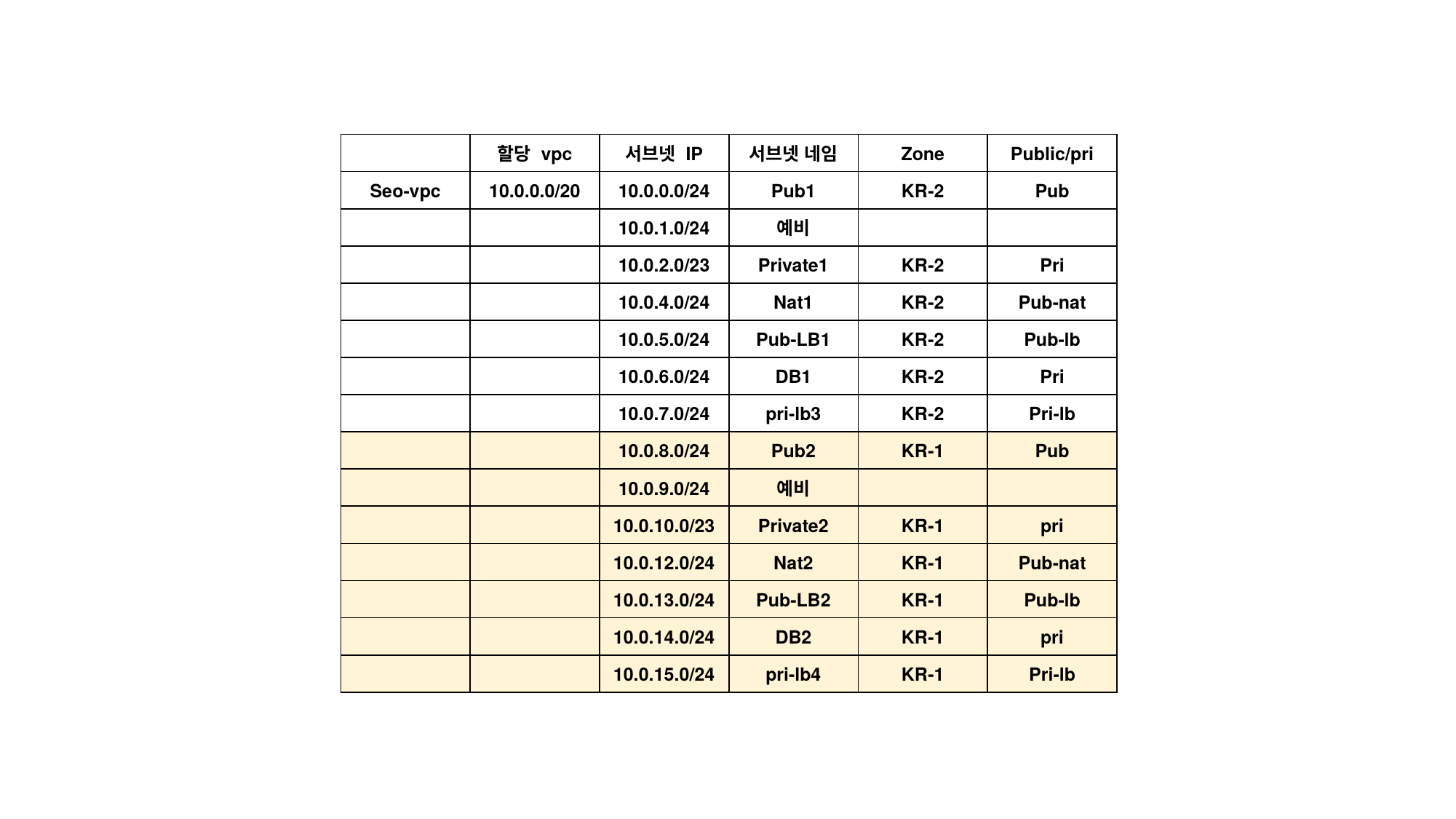

|  | 할당 vpc | 서브넷 IP | 서브넷 네임 | Zone | Public/pri |
| --- | --- | --- | --- | --- | --- |
| Seo-vpc | 10.0.0.0/20 | 10.0.0.0/24 | Pub1 | KR-2 | Pub |
|  |  | 10.0.1.0/24 | 예비 |  |  |
|  |  | 10.0.2.0/23 | Private1 | KR-2 | Pri |
|  |  | 10.0.4.0/24 | Nat1 | KR-2 | Pub-nat |
|  |  | 10.0.5.0/24 | Pub-LB1 | KR-2 | Pub-lb |
|  |  | 10.0.6.0/24 | DB1 | KR-2 | Pri |
|  |  | 10.0.7.0/24 | pri-lb3 | KR-2 | Pri-lb |
|  |  | 10.0.8.0/24 | Pub2 | KR-1 | Pub |
|  |  | 10.0.9.0/24 | 예비 |  |  |
|  |  | 10.0.10.0/23 | Private2 | KR-1 | pri |
|  |  | 10.0.12.0/24 | Nat2 | KR-1 | Pub-nat |
|  |  | 10.0.13.0/24 | Pub-LB2 | KR-1 | Pub-lb |
|  |  | 10.0.14.0/24 | DB2 | KR-1 | pri |
|  |  | 10.0.15.0/24 | pri-lb4 | KR-1 | Pri-lb |